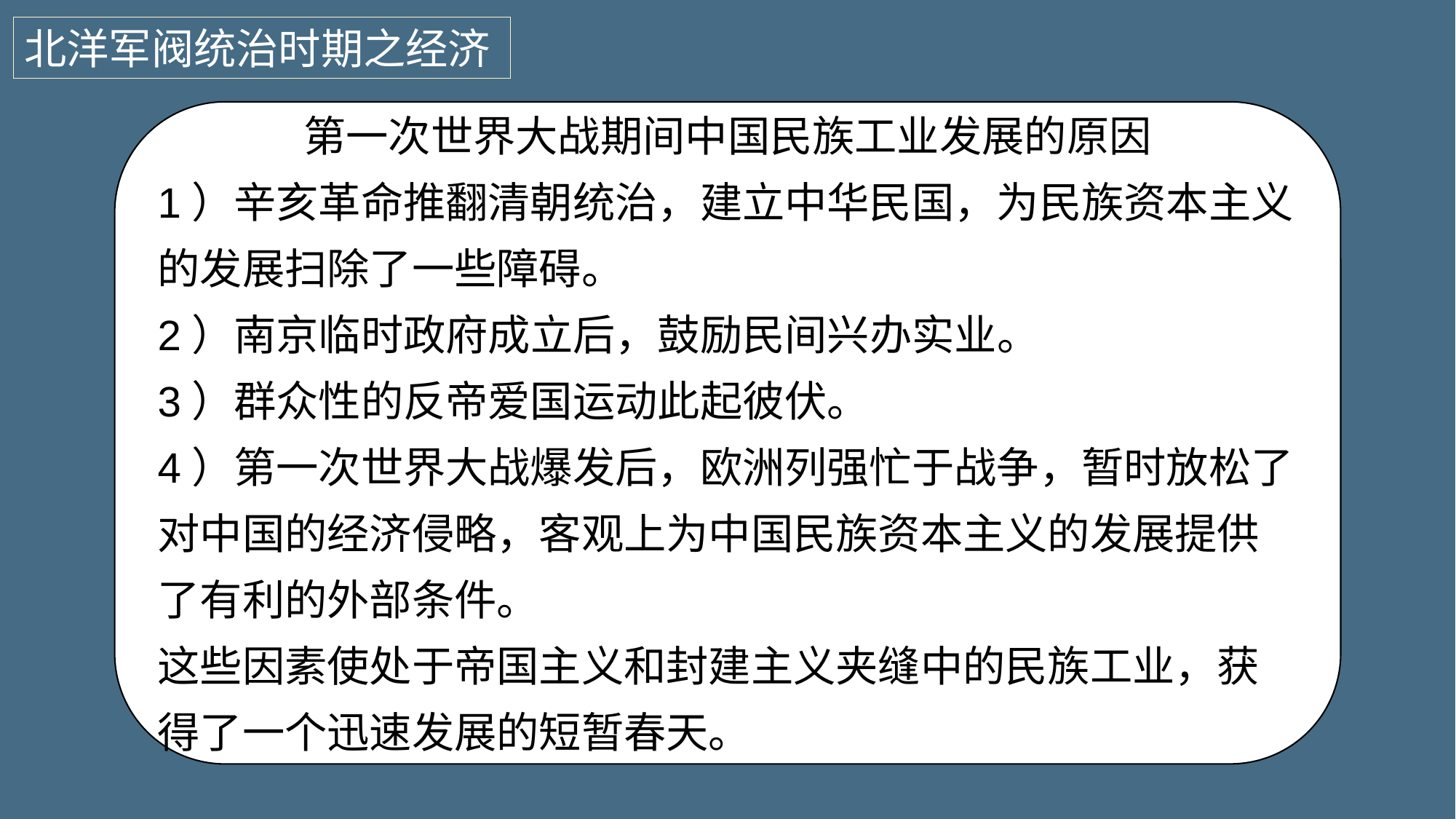

北洋军阀统治时期之经济

第一次世界大战期间中国民族工业发展的原因
1）辛亥革命推翻清朝统治，建立中华民国，为民族资本主义的发展扫除了一些障碍。
2）南京临时政府成立后，鼓励民间兴办实业。
3）群众性的反帝爱国运动此起彼伏。
4）第一次世界大战爆发后，欧洲列强忙于战争，暂时放松了对中国的经济侵略，客观上为中国民族资本主义的发展提供了有利的外部条件。
这些因素使处于帝国主义和封建主义夹缝中的民族工业，获得了一个迅速发展的短暂春天。